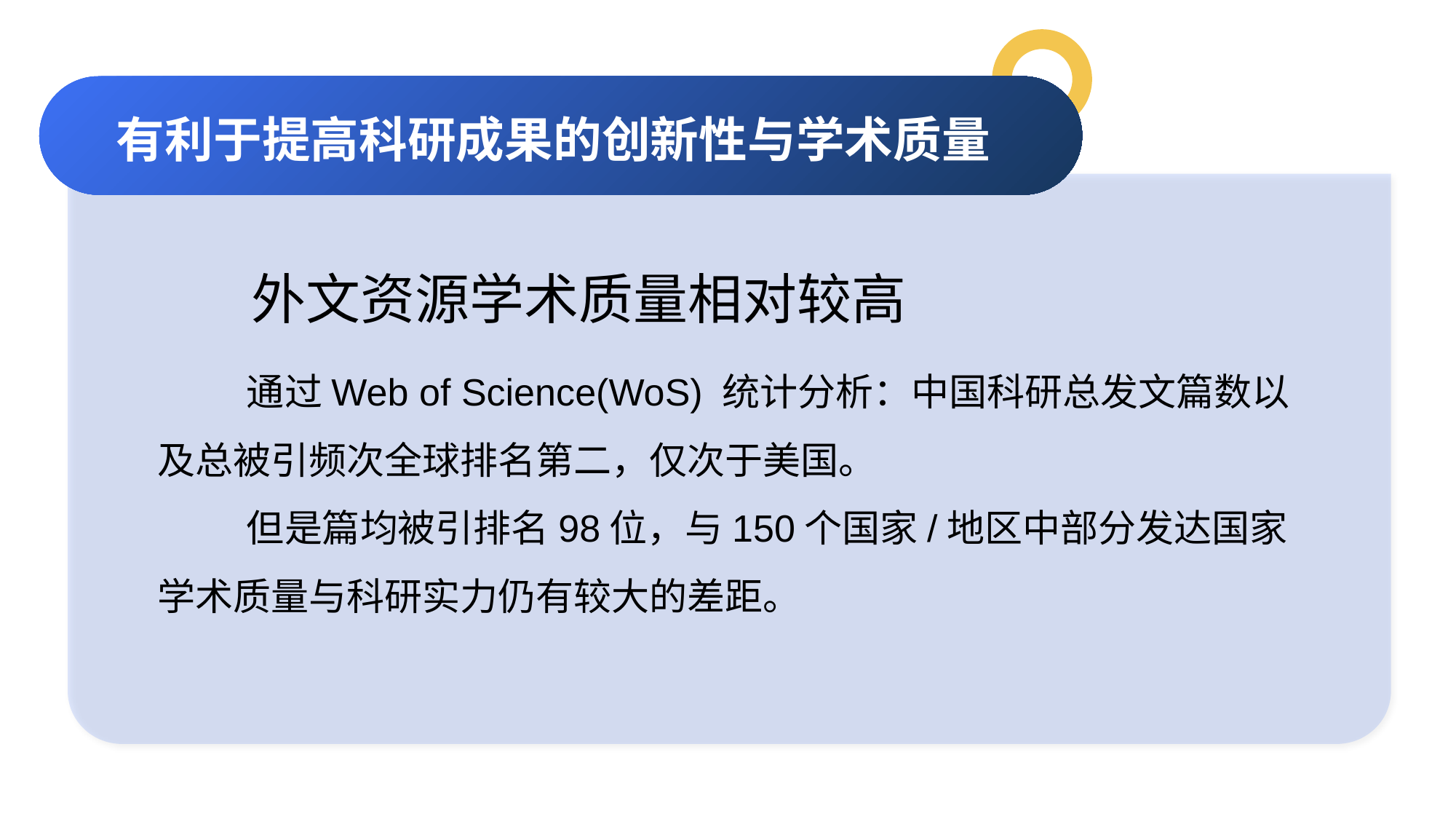

有利于提高科研成果的创新性与学术质量

外文资源学术质量相对较高
通过Web of Science(WoS) 统计分析：中国科研总发文篇数以及总被引频次全球排名第二，仅次于美国。
但是篇均被引排名98位，与150个国家/地区中部分发达国家学术质量与科研实力仍有较大的差距。